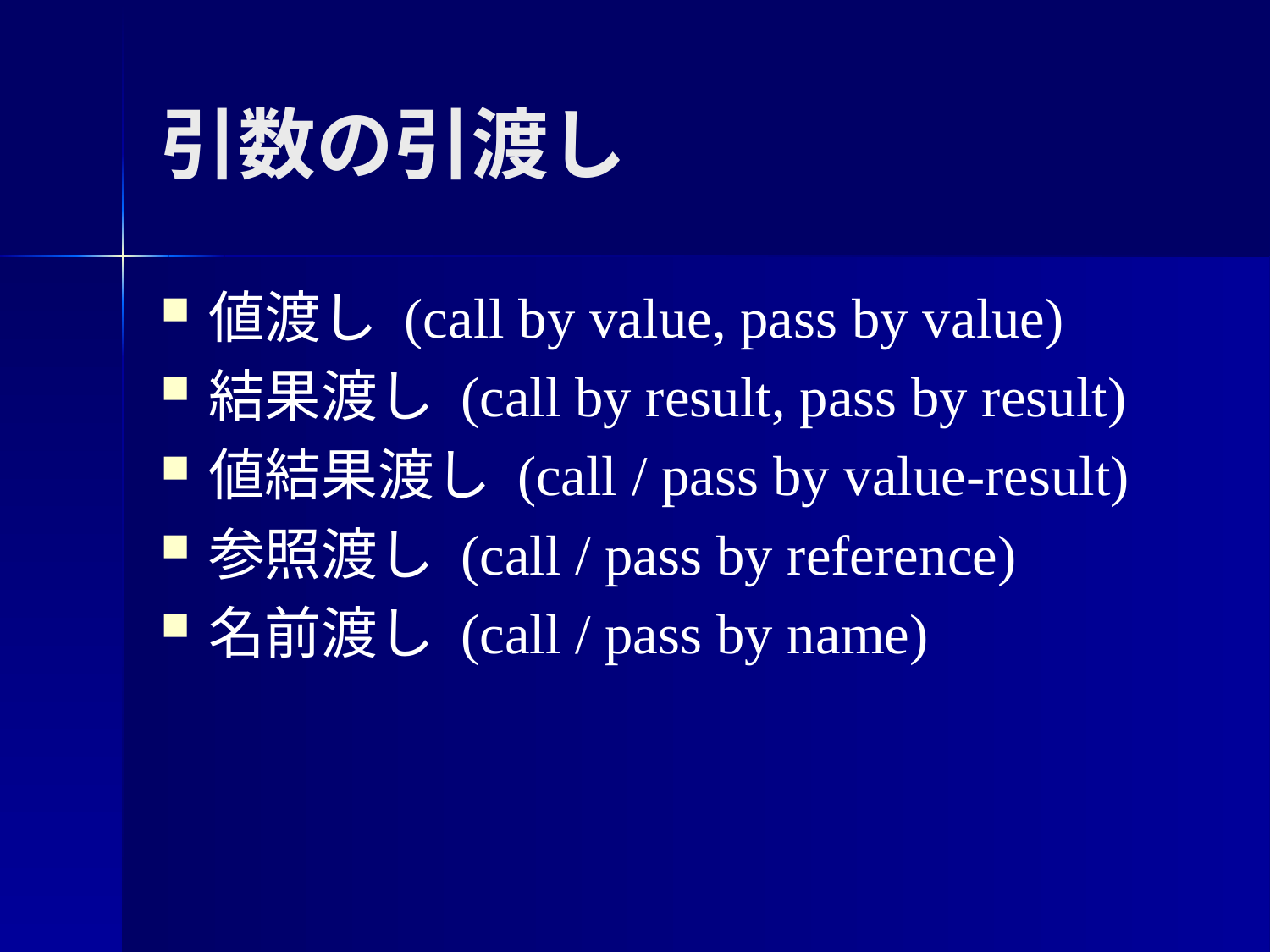

引数の引渡し
値渡し (call by value, pass by value)
結果渡し (call by result, pass by result)
値結果渡し (call / pass by value-result)
参照渡し (call / pass by reference)
名前渡し (call / pass by name)